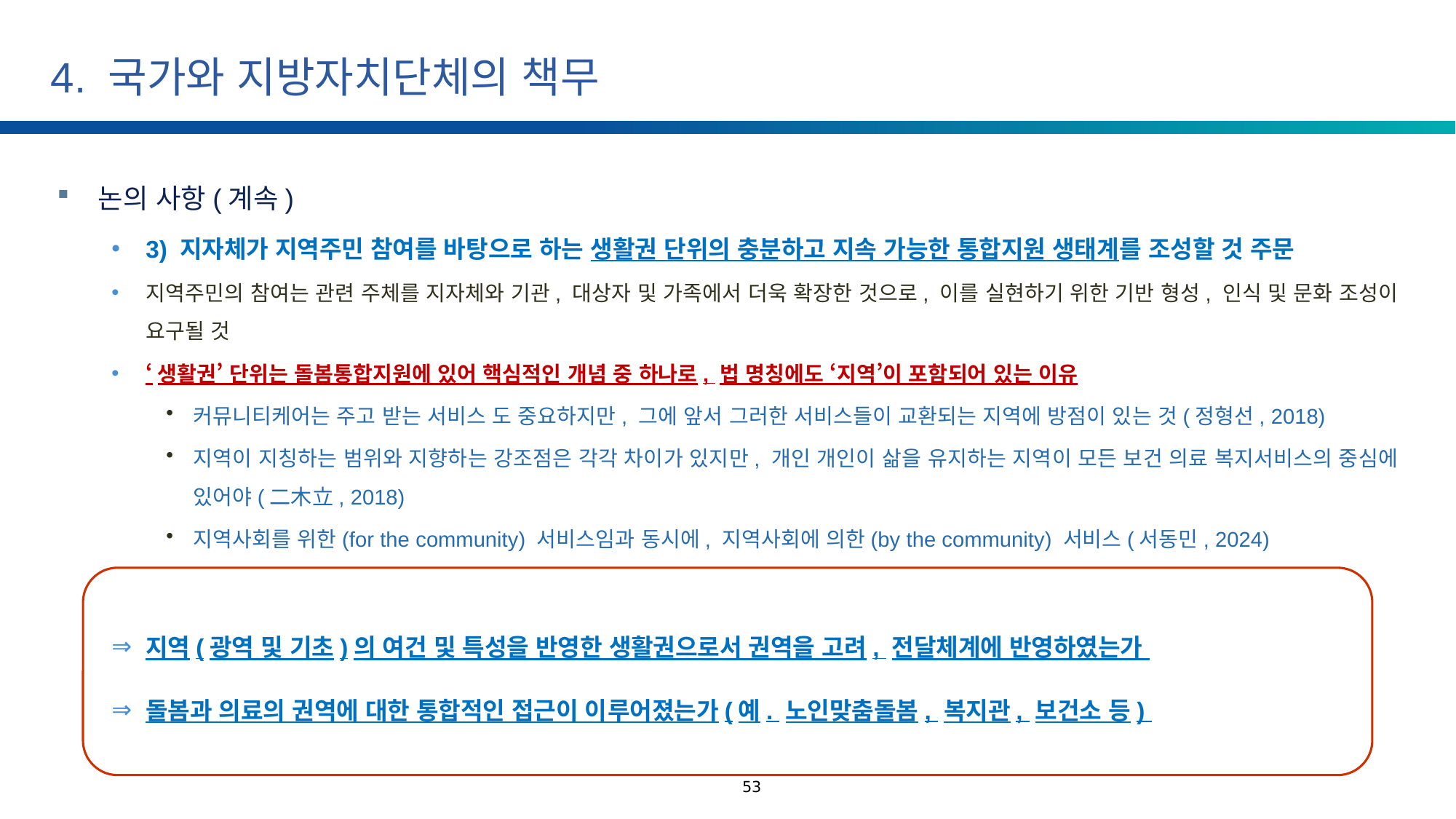

# 4. 국가와 지방자치단체의 책무
논의 사항(계속)
3) 지자체가 지역주민 참여를 바탕으로 하는 생활권 단위의 충분하고 지속 가능한 통합지원 생태계를 조성할 것 주문
지역주민의 참여는 관련 주체를 지자체와 기관, 대상자 및 가족에서 더욱 확장한 것으로, 이를 실현하기 위한 기반 형성, 인식 및 문화 조성이 요구될 것
‘생활권’ 단위는 돌봄통합지원에 있어 핵심적인 개념 중 하나로, 법 명칭에도 ‘지역’이 포함되어 있는 이유
커뮤니티케어는 주고 받는 서비스 도 중요하지만, 그에 앞서 그러한 서비스들이 교환되는 지역에 방점이 있는 것(정형선, 2018)
지역이 지칭하는 범위와 지향하는 강조점은 각각 차이가 있지만, 개인 개인이 삶을 유지하는 지역이 모든 보건 의료 복지서비스의 중심에 있어야(二木立, 2018)
지역사회를 위한(for the community) 서비스임과 동시에, 지역사회에 의한(by the community) 서비스(서동민, 2024)

지역(광역 및 기초)의 여건 및 특성을 반영한 생활권으로서 권역을 고려, 전달체계에 반영하였는가
돌봄과 의료의 권역에 대한 통합적인 접근이 이루어졌는가(예. 노인맞춤돌봄, 복지관, 보건소 등)

53